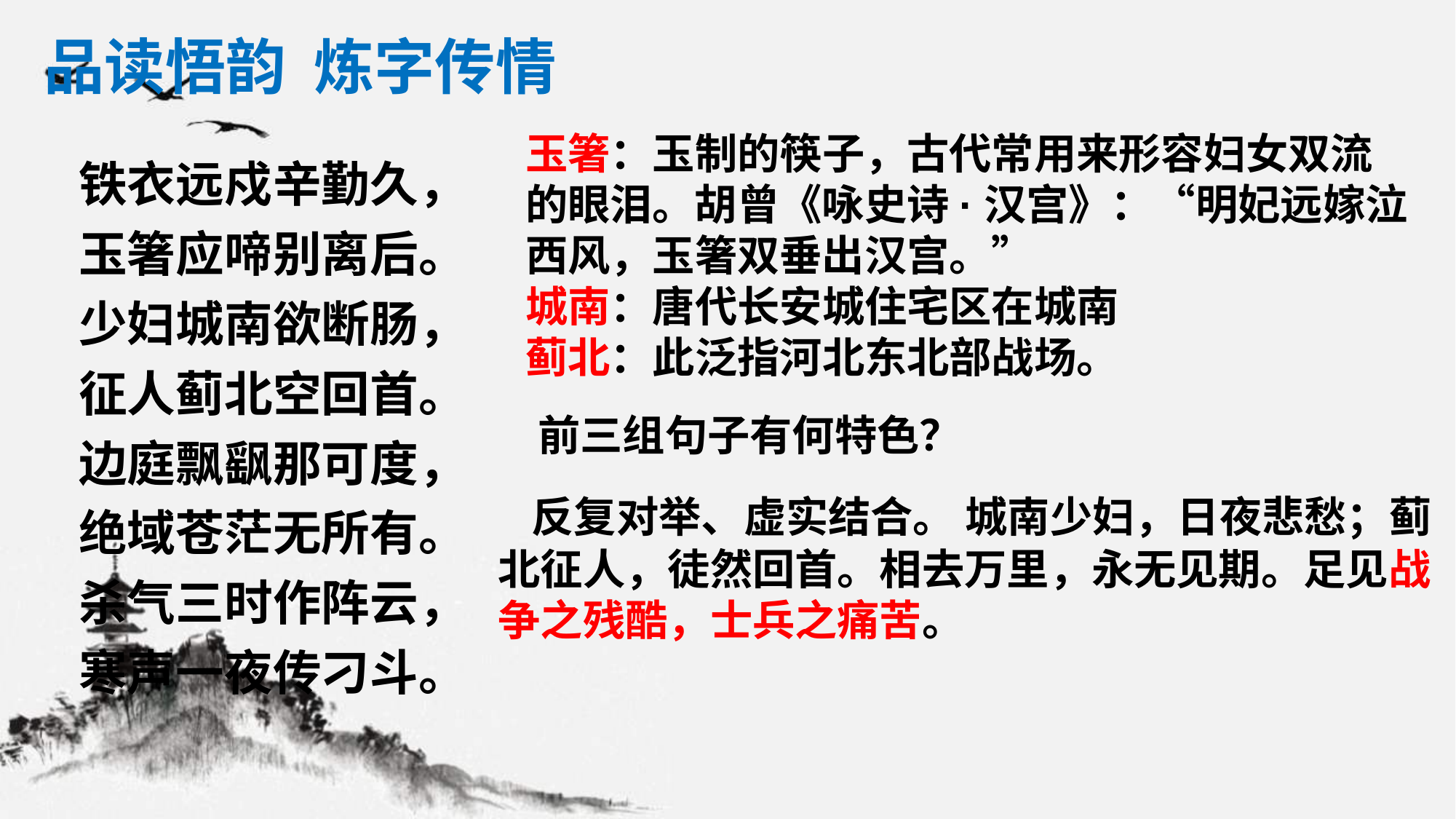

品读悟韵  炼字传情
玉箸：玉制的筷子，古代常用来形容妇女双流
的眼泪。胡曾《咏史诗·汉宫》：“明妃远嫁泣
西风，玉箸双垂出汉宫。”
城南：唐代长安城住宅区在城南
蓟北：此泛指河北东北部战场。
铁衣远戍辛勤久，
玉箸应啼别离后。
少妇城南欲断肠，
征人蓟北空回首。
边庭飘飖那可度，
绝域苍茫无所有。
杀气三时作阵云，
寒声一夜传刁斗。
前三组句子有何特色？
  反复对举、虚实结合。 城南少妇，日夜悲愁；蓟北征人，徒然回首。相去万里，永无见期。足见战争之残酷，士兵之痛苦。